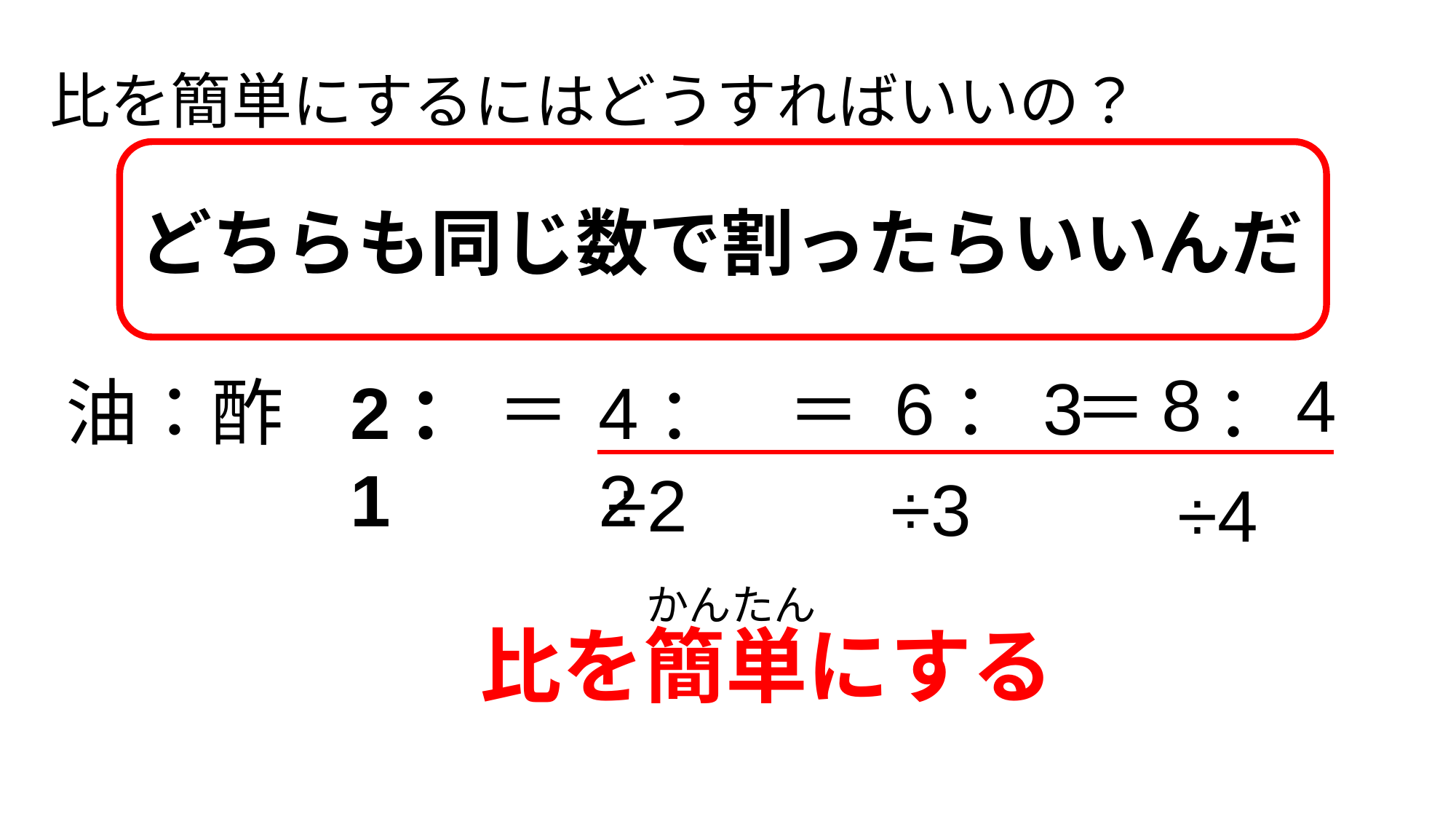

比を簡単にするにはどうすればいいの？

どちらも同じ数で割ったらいいんだ
8
4
：
＝
＝
＝
6：3
2：1
4：2
油：酢
÷2
÷3
÷4
かんたん
比を簡単にする